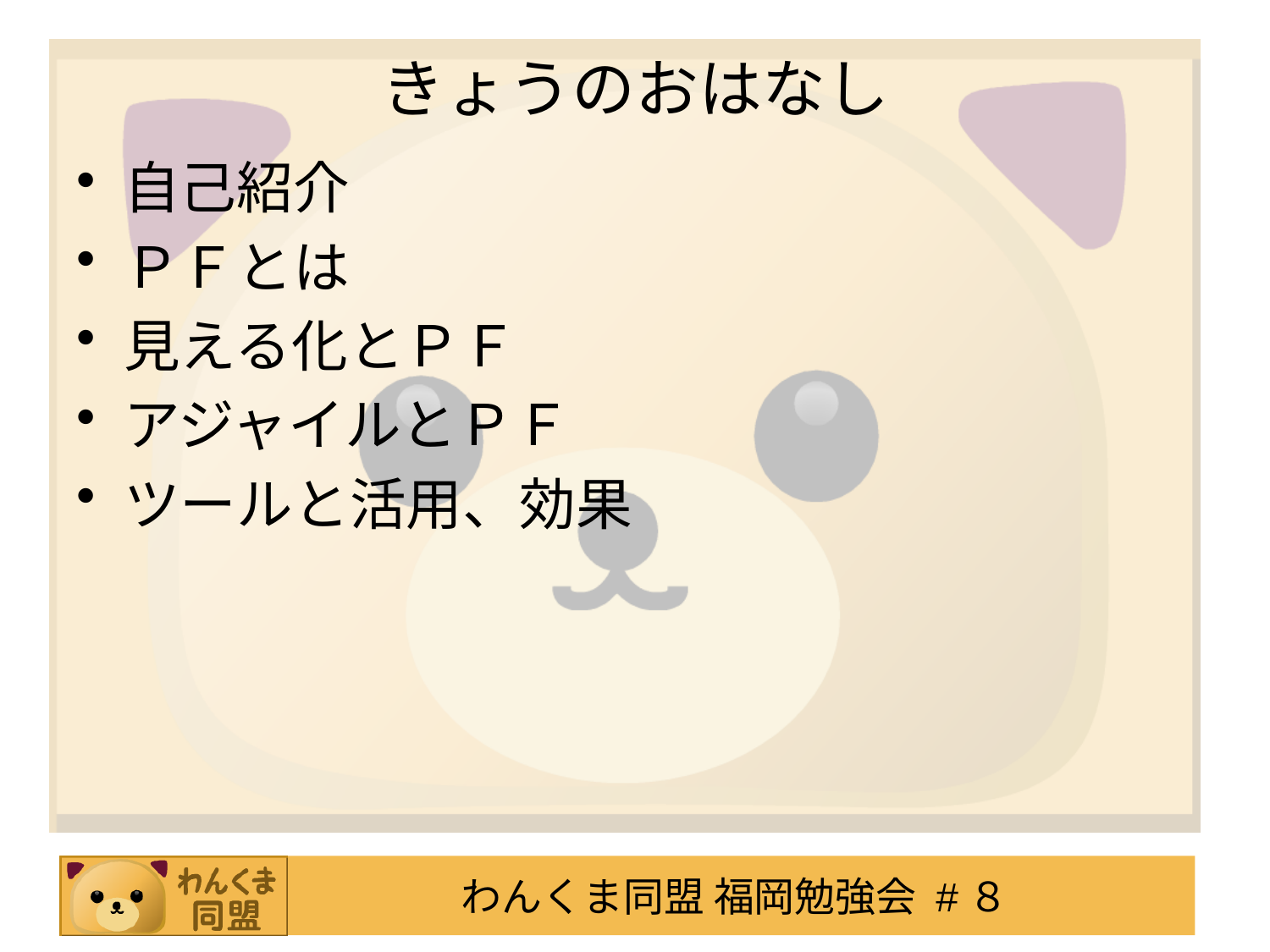

# きょうのおはなし
自己紹介
ＰＦとは
見える化とＰＦ
アジャイルとＰＦ
ツールと活用、効果